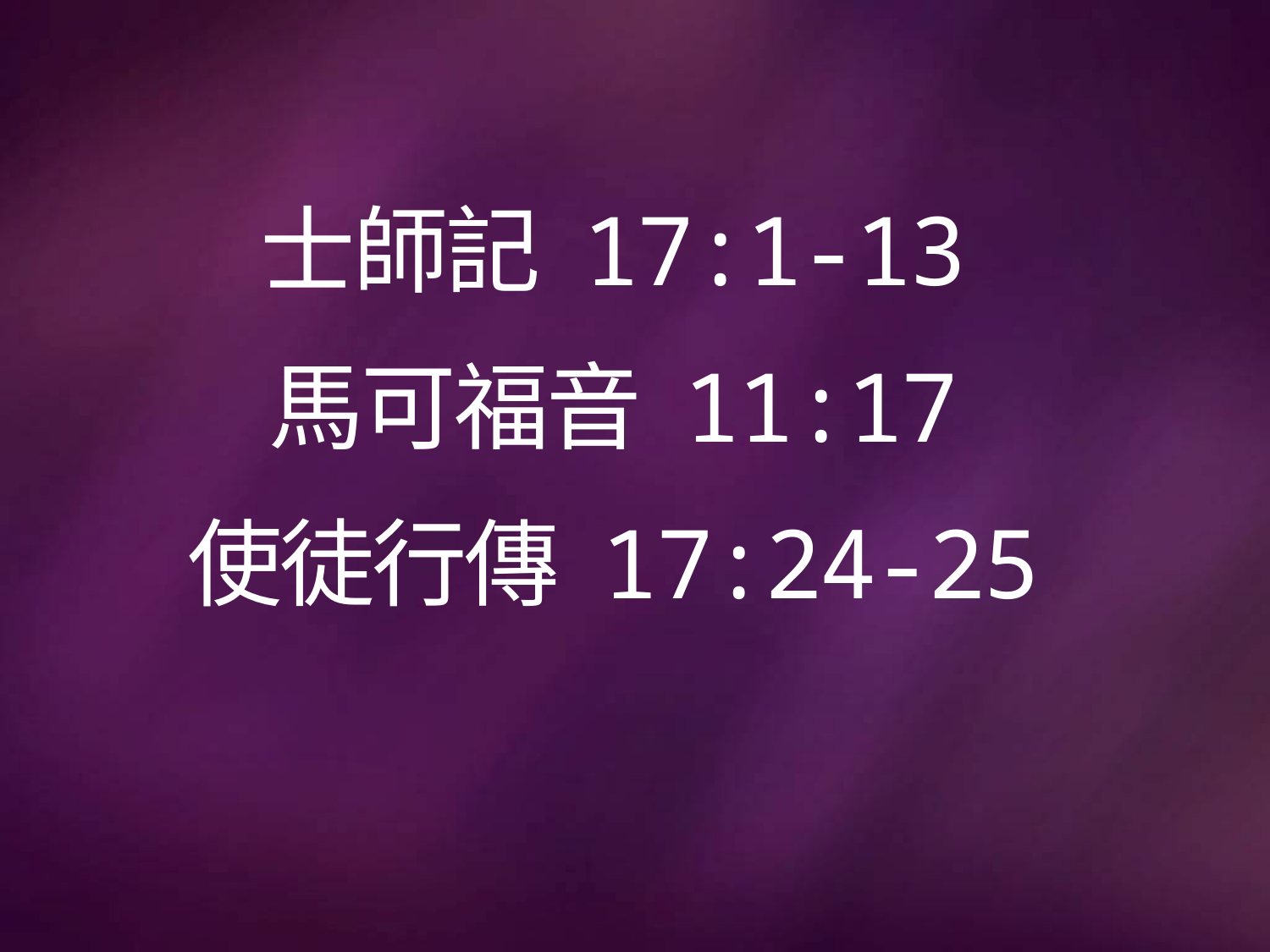

# 士師記 17:1-13 馬可福音 11:17 使徒行傳 17:24-25